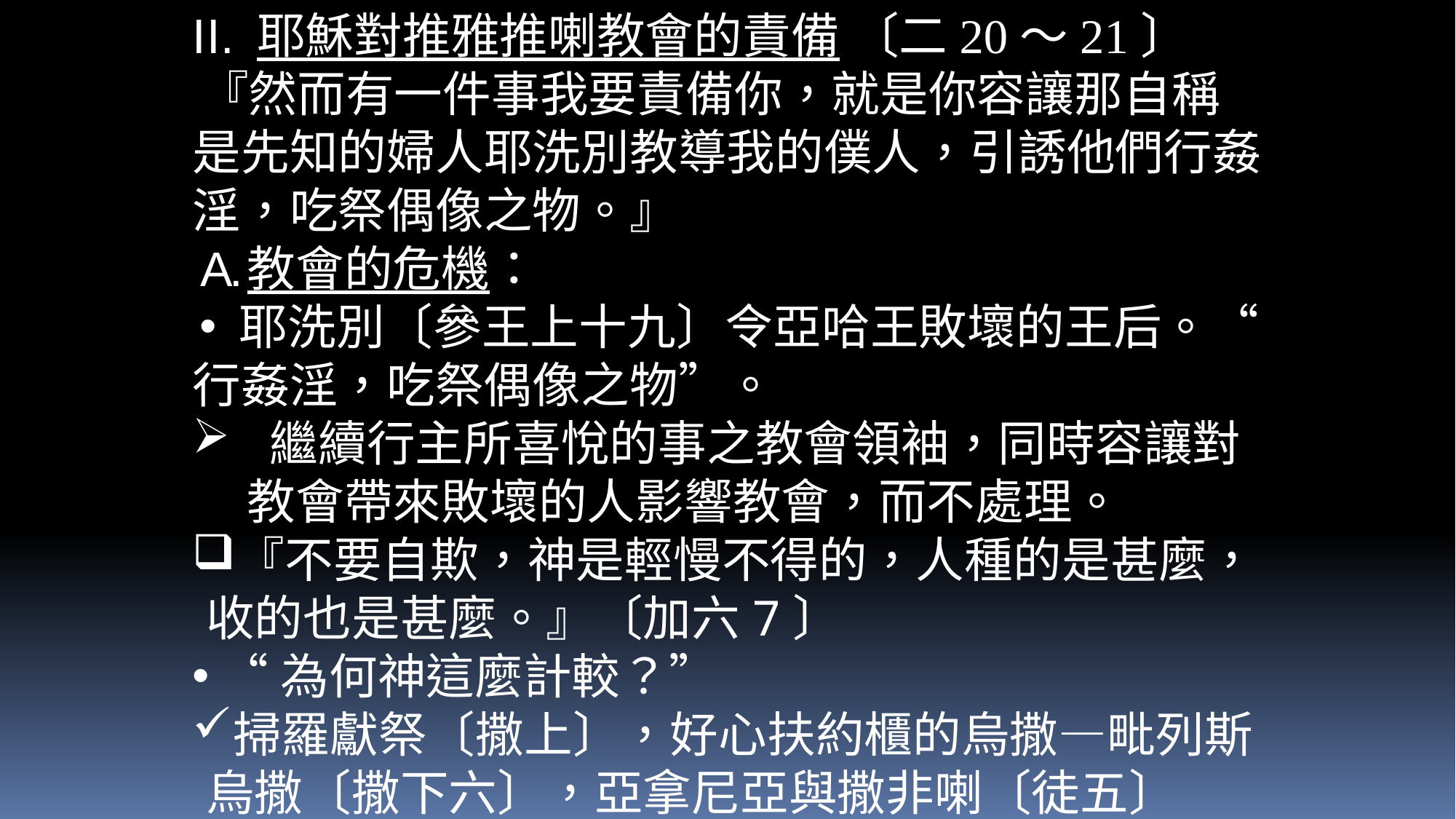

耶穌對推雅推喇教會的責備 〔二20～21〕
『然而有一件事我要責備你，就是你容讓那自稱是先知的婦人耶洗別教導我的僕人，引誘他們行姦淫，吃祭偶像之物。』
教會的危機：
 耶洗別〔參王上十九〕令亞哈王敗壞的王后。“行姦淫，吃祭偶像之物”。
 繼續行主所喜悅的事之教會領袖，同時容讓對教會帶來敗壞的人影響教會，而不處理。
『不要自欺，神是輕慢不得的，人種的是甚麼，收的也是甚麼。』〔加六7〕
“為何神這麼計較？”
掃羅獻祭〔撒上〕，好心扶約櫃的烏撒—毗列斯烏撒〔撒下六〕，亞拿尼亞與撒非喇〔徒五〕